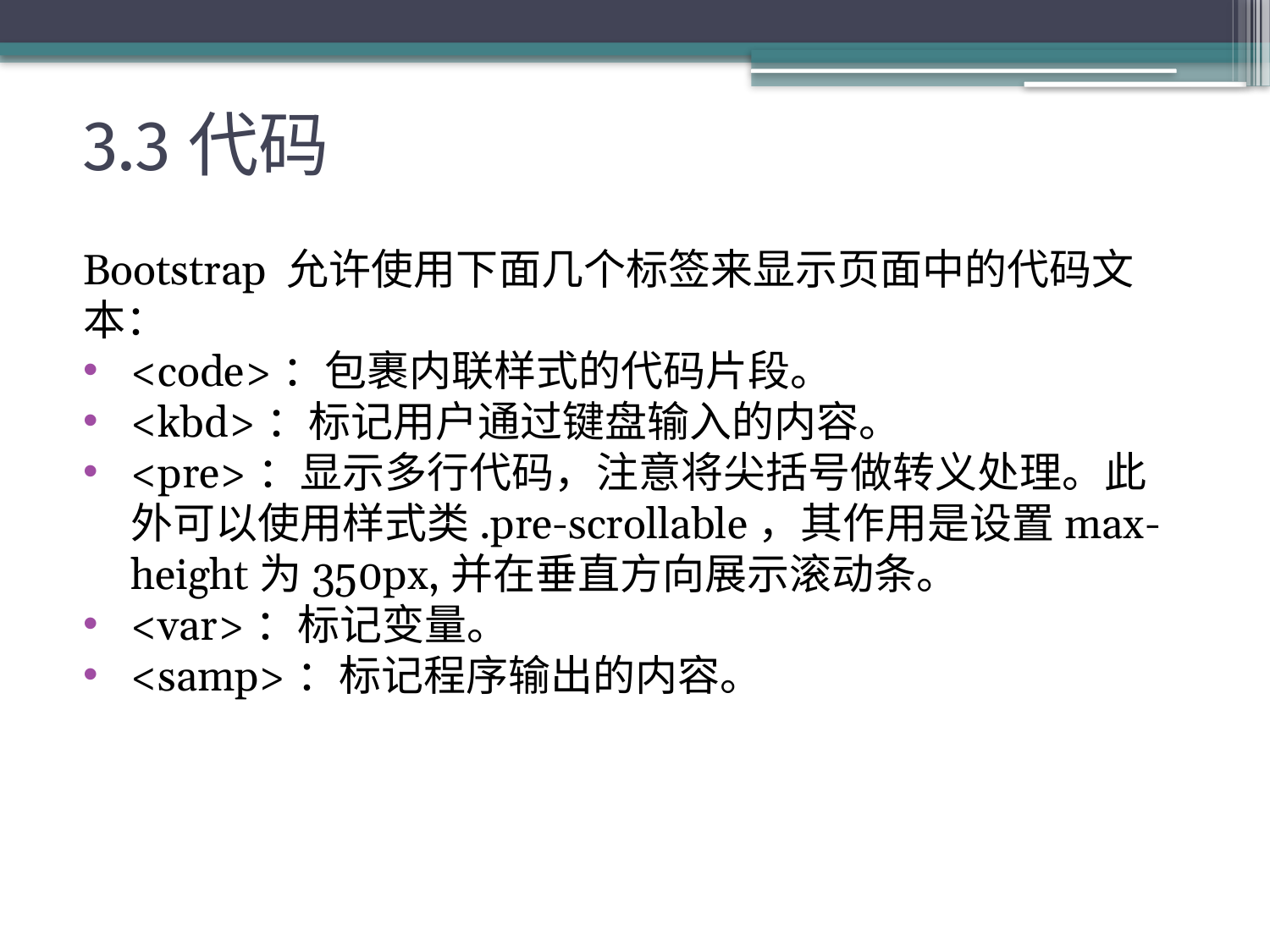

# 3.3代码
Bootstrap 允许使用下面几个标签来显示页面中的代码文本：
<code>：包裹内联样式的代码片段。
<kbd>：标记用户通过键盘输入的内容。
<pre>：显示多行代码，注意将尖括号做转义处理。此外可以使用样式类.pre-scrollable，其作用是设置max-height为350px,并在垂直方向展示滚动条。
<var>：标记变量。
<samp>：标记程序输出的内容。